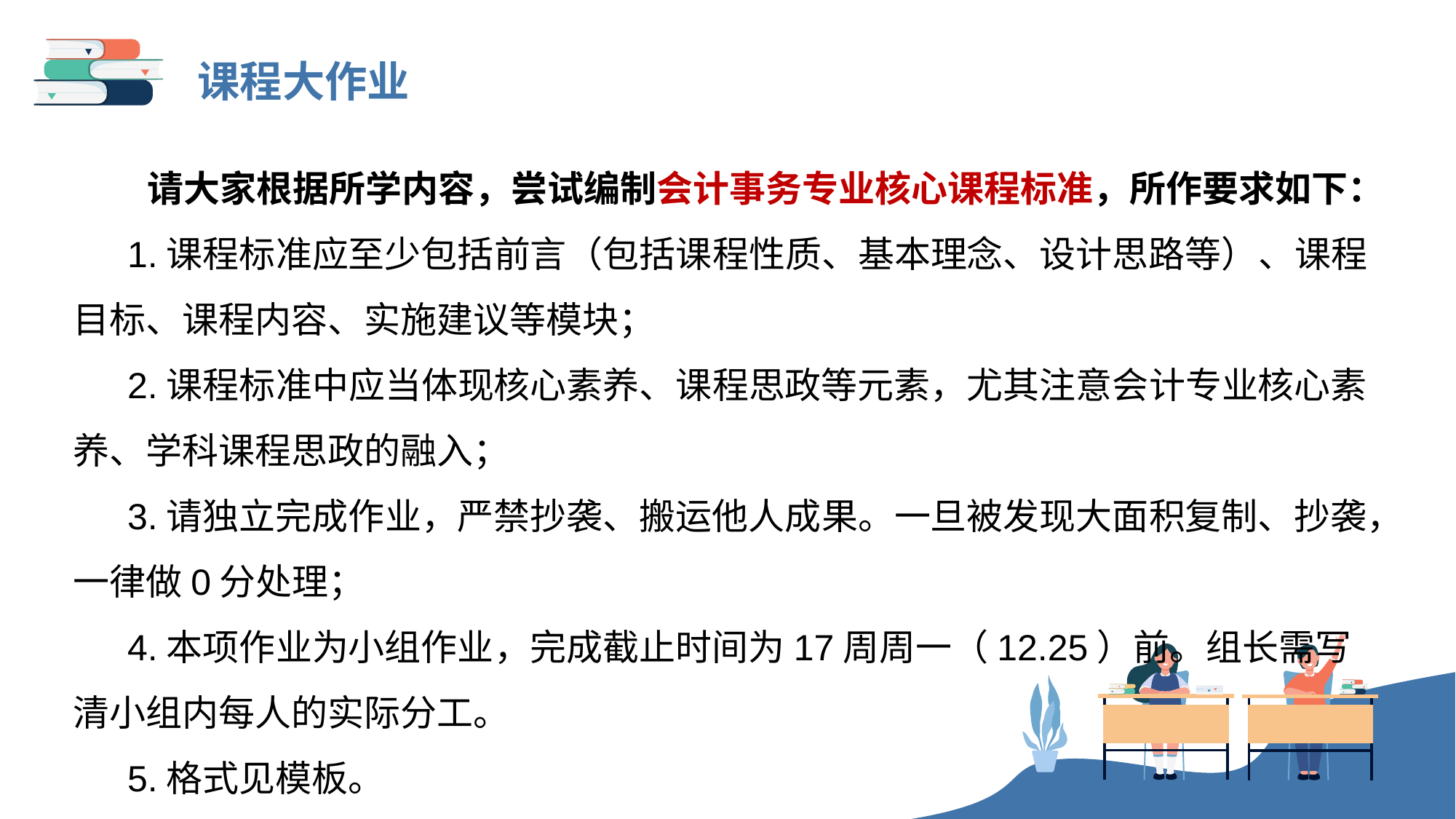

课程大作业
        请大家根据所学内容，尝试编制会计事务专业核心课程标准，所作要求如下：
1.课程标准应至少包括前言（包括课程性质、基本理念、设计思路等）、课程目标、课程内容、实施建议等模块；
2.课程标准中应当体现核心素养、课程思政等元素，尤其注意会计专业核心素养、学科课程思政的融入；
3.请独立完成作业，严禁抄袭、搬运他人成果。一旦被发现大面积复制、抄袭，一律做0分处理；
4.本项作业为小组作业，完成截止时间为17周周一（12.25）前。组长需写清小组内每人的实际分工。
5.格式见模板。